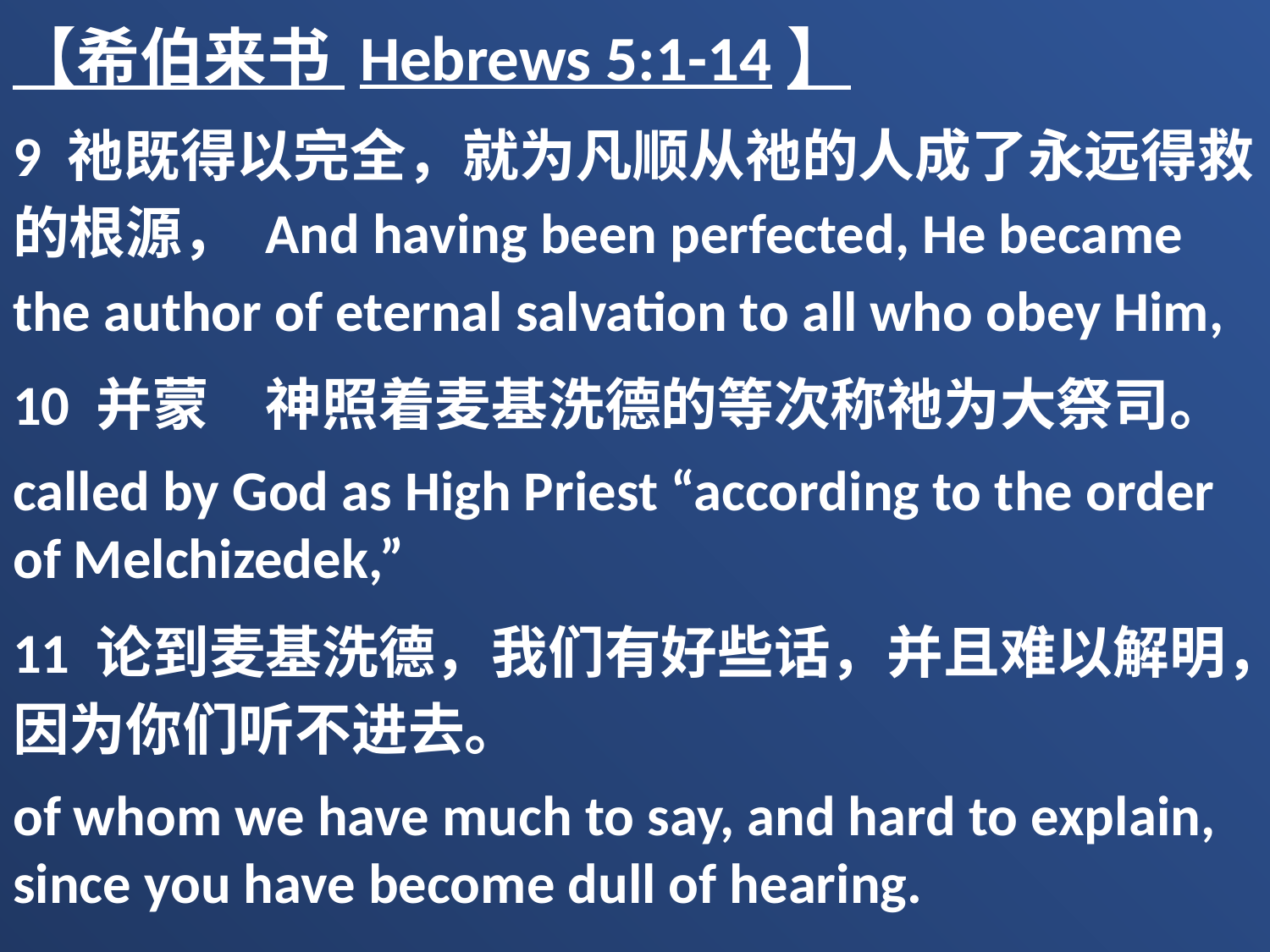

【希伯来书 Hebrews 5:1-14】
9 祂既得以完全，就为凡顺从祂的人成了永远得救的根源， And having been perfected, He became the author of eternal salvation to all who obey Him,
10 并蒙　神照着麦基洗德的等次称祂为大祭司。
called by God as High Priest “according to the order of Melchizedek,”
11 论到麦基洗德，我们有好些话，并且难以解明，因为你们听不进去。
of whom we have much to say, and hard to explain, since you have become dull of hearing.